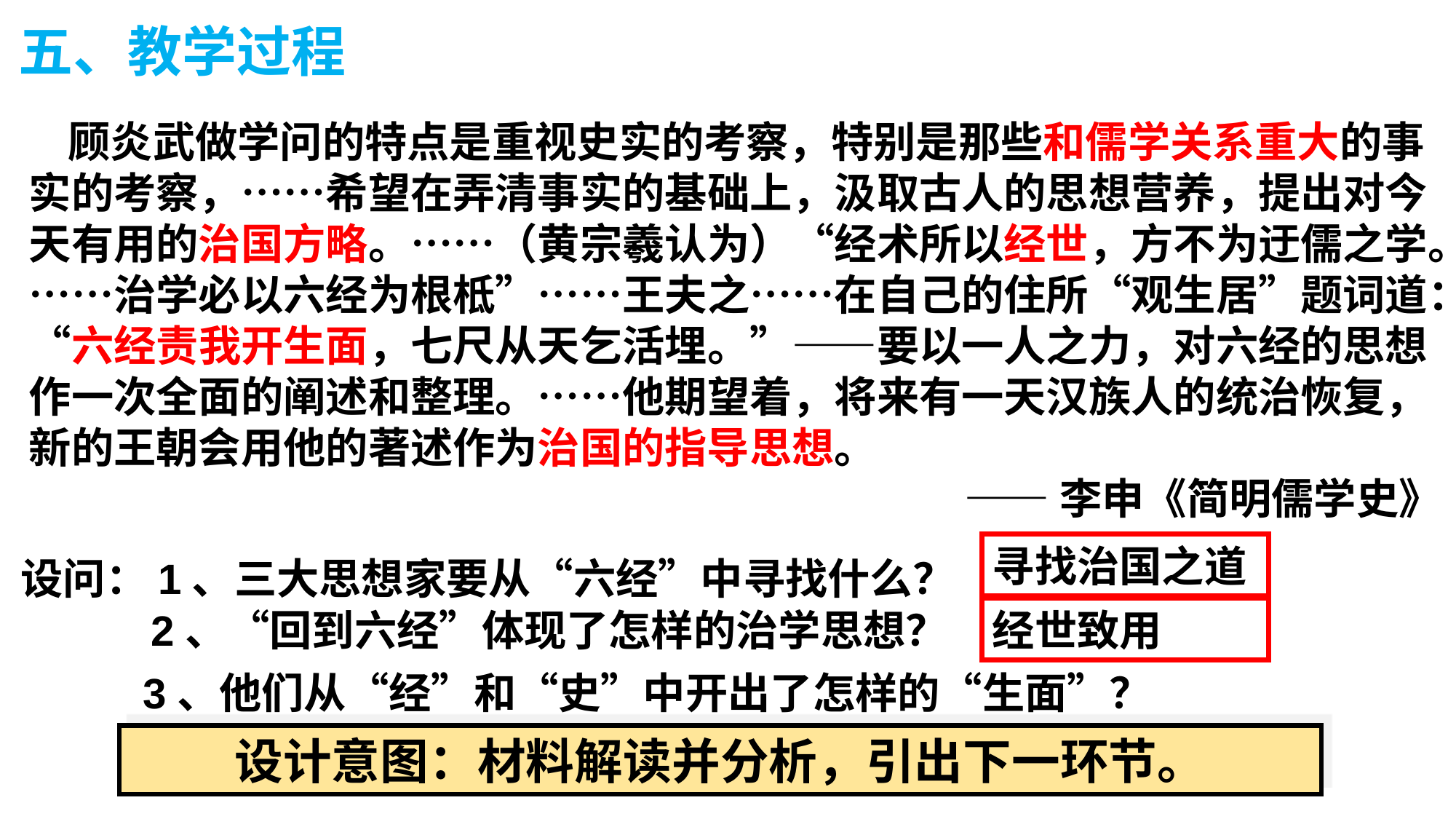

五、教学过程
   顾炎武做学问的特点是重视史实的考察，特别是那些和儒学关系重大的事实的考察，……希望在弄清事实的基础上，汲取古人的思想营养，提出对今天有用的治国方略。……（黄宗羲认为）“经术所以经世，方不为迂儒之学。……治学必以六经为根柢”……王夫之……在自己的住所“观生居”题词道：“六经责我开生面，七尺从天乞活埋。”——要以一人之力，对六经的思想作一次全面的阐述和整理。……他期望着，将来有一天汉族人的统治恢复，新的王朝会用他的著述作为治国的指导思想。
——李申《简明儒学史》
设问：1、三大思想家要从“六经”中寻找什么？
寻找治国之道
2、“回到六经”体现了怎样的治学思想？
经世致用
 3、他们从“经”和“史”中开出了怎样的“生面”？
设计意图：材料解读并分析，引出下一环节。